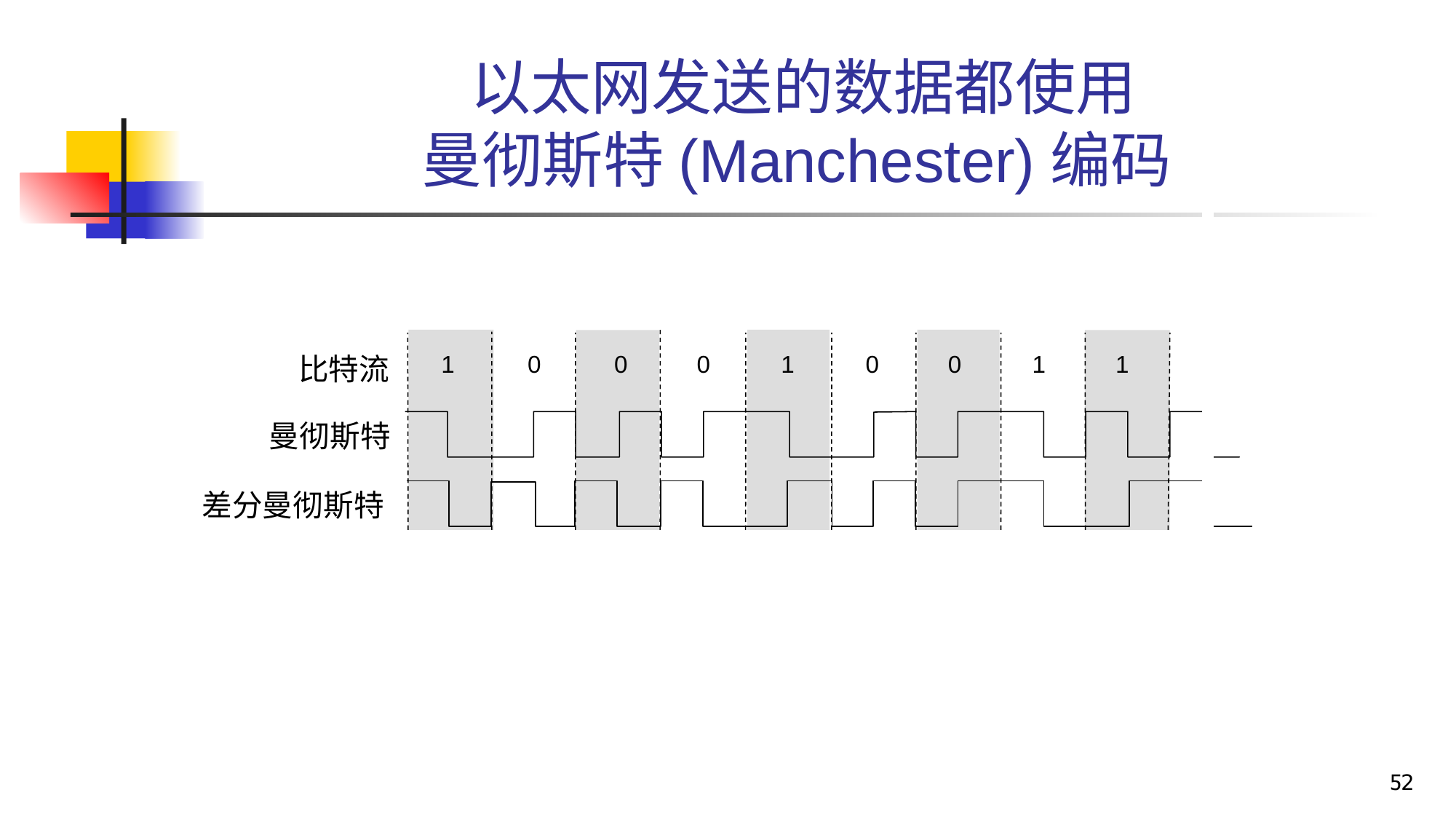

# 以太网发送的数据都使用 曼彻斯特(Manchester)编码

1
0
0
0
1
0
0
1
1
1
 比特流

曼彻斯特

差分曼彻斯特
52